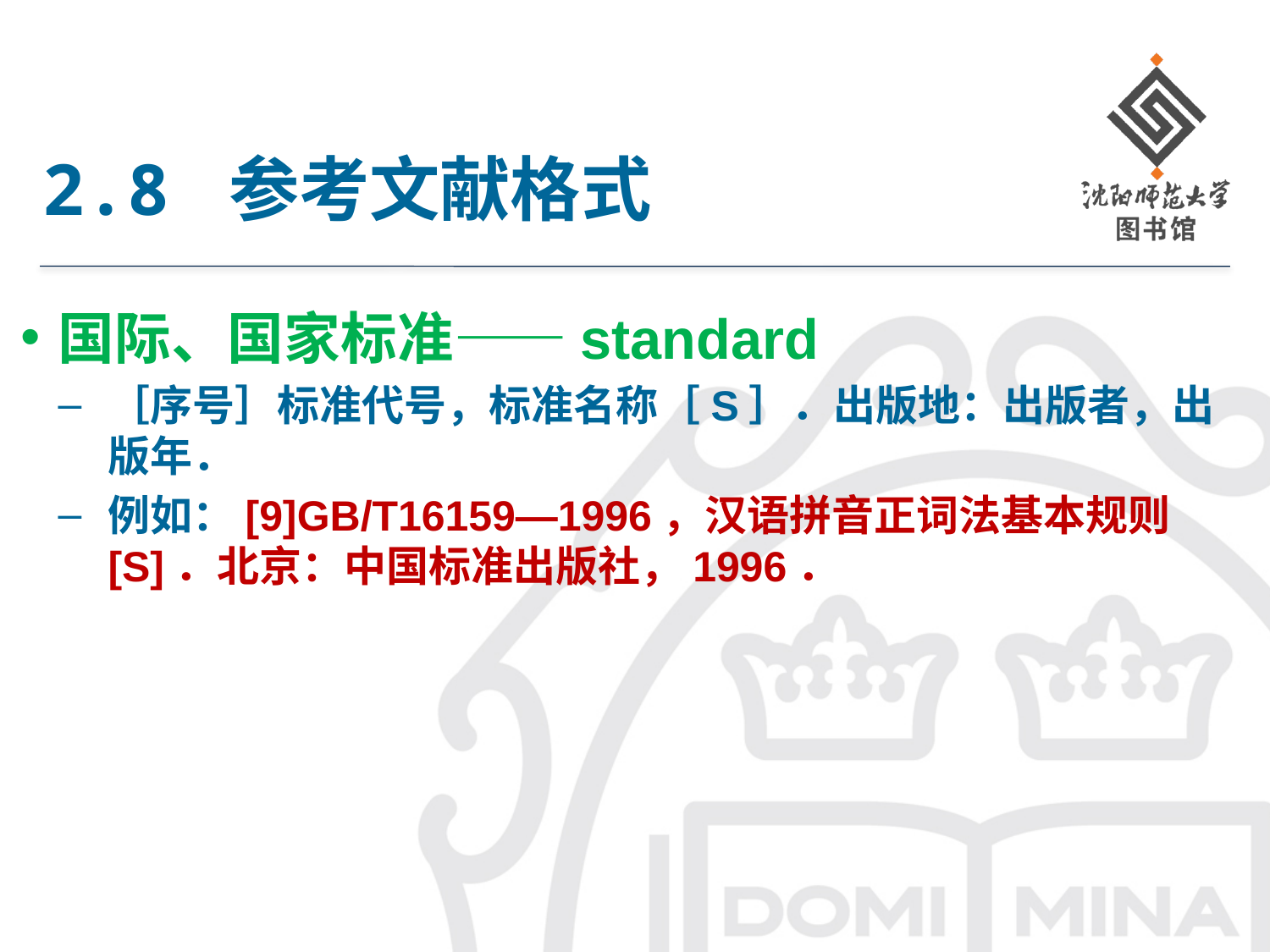

# 2.8 参考文献格式
国际、国家标准——standard
［序号］标准代号，标准名称［S］．出版地：出版者，出版年．
例如：[9]GB/T16159—1996，汉语拼音正词法基本规则[S]．北京：中国标准出版社，1996．